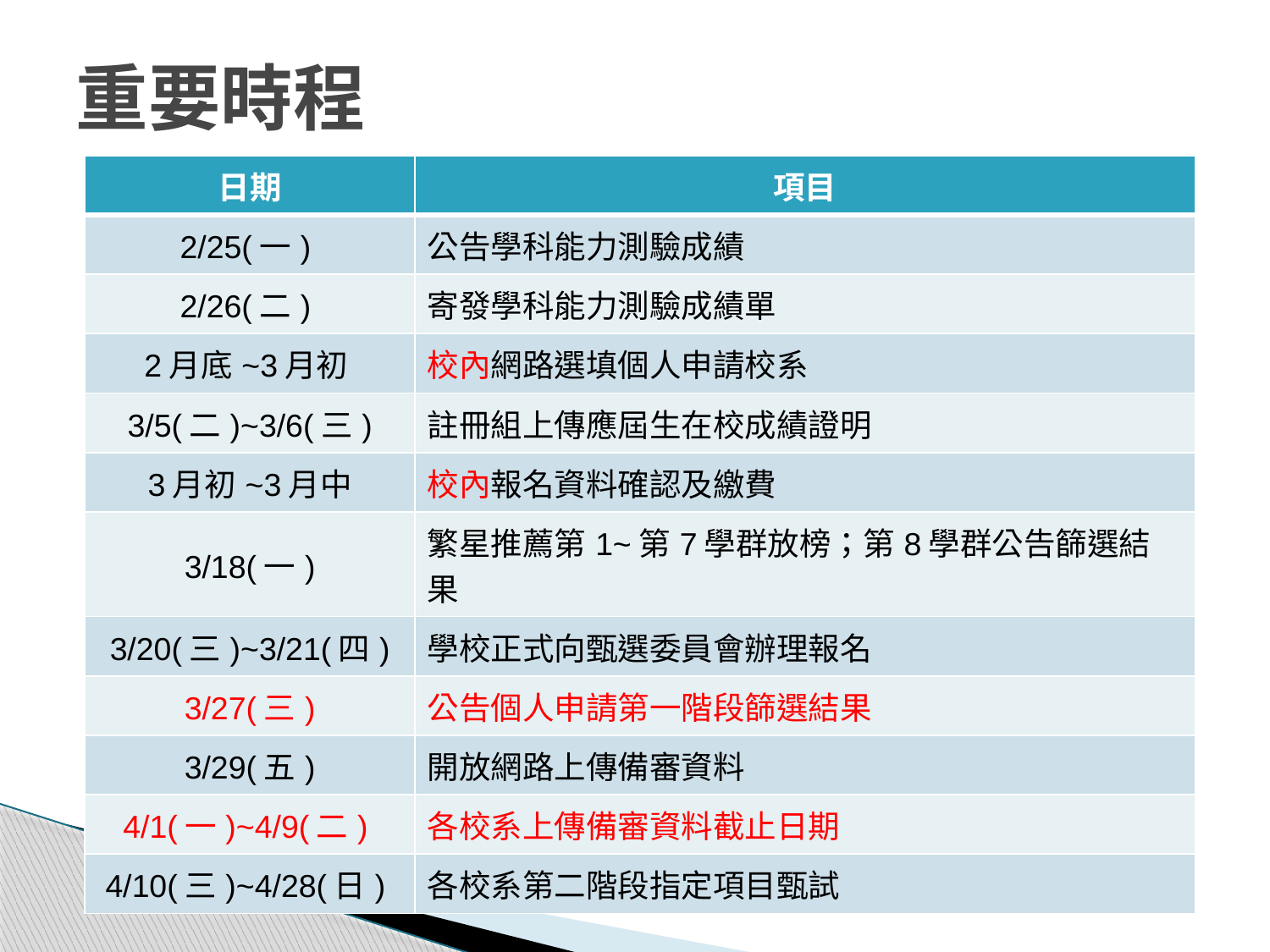

# 重要時程
| 日期 | 項目 |
| --- | --- |
| 2/25(一) | 公告學科能力測驗成績 |
| 2/26(二) | 寄發學科能力測驗成績單 |
| 2月底~3月初 | 校內網路選填個人申請校系 |
| 3/5(二)~3/6(三) | 註冊組上傳應屆生在校成績證明 |
| 3月初~3月中 | 校內報名資料確認及繳費 |
| 3/18(一) | 繁星推薦第1~第7學群放榜；第8學群公告篩選結果 |
| 3/20(三)~3/21(四) | 學校正式向甄選委員會辦理報名 |
| 3/27(三) | 公告個人申請第一階段篩選結果 |
| 3/29(五) | 開放網路上傳備審資料 |
| 4/1(一)~4/9(二) | 各校系上傳備審資料截止日期 |
| 4/10(三)~4/28(日) | 各校系第二階段指定項目甄試 |